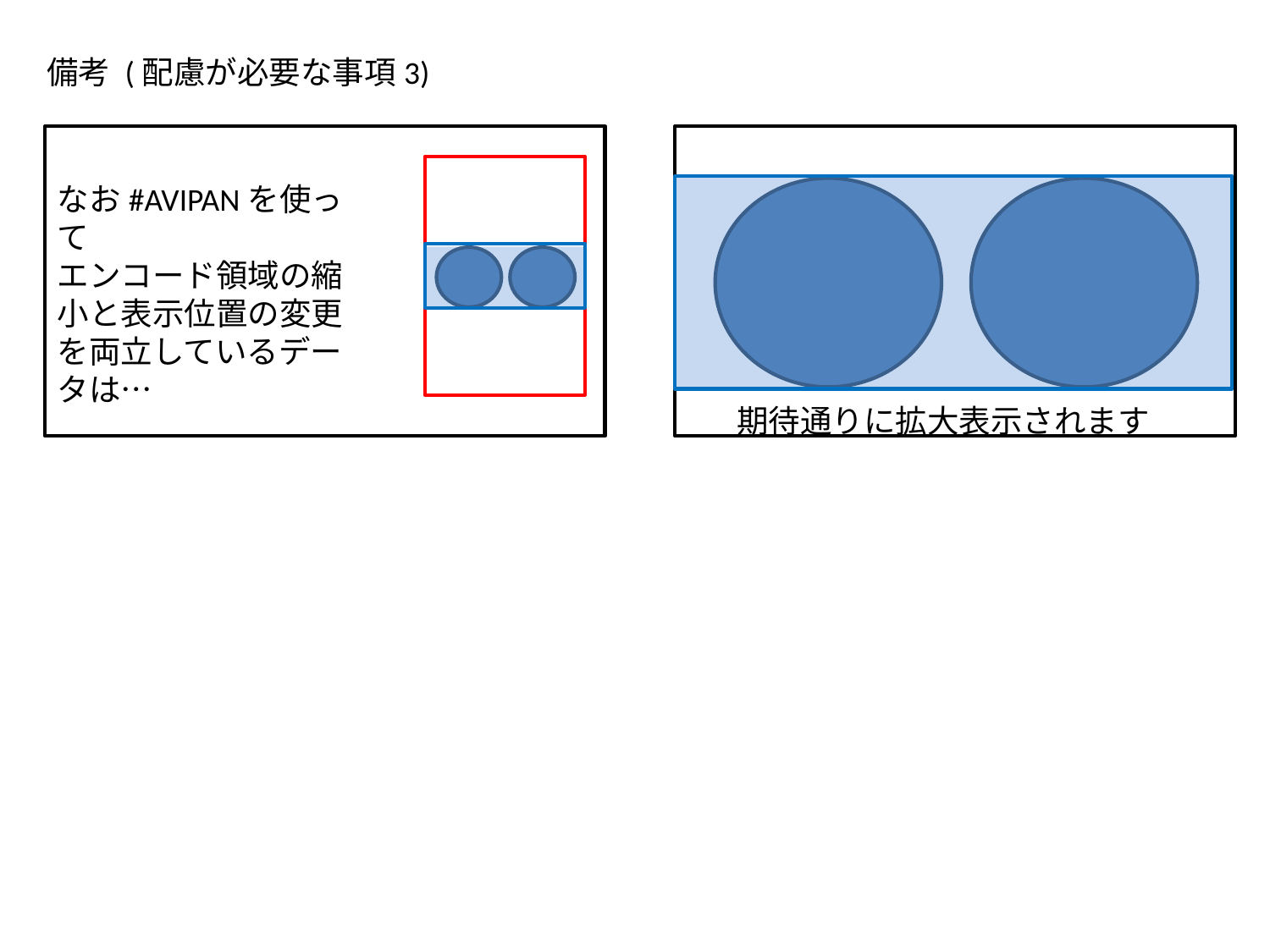

備考 (配慮が必要な事項3)

なお#AVIPANを使って
エンコード領域の縮小と表示位置の変更を両立しているデータは…

期待通りに拡大表示されます